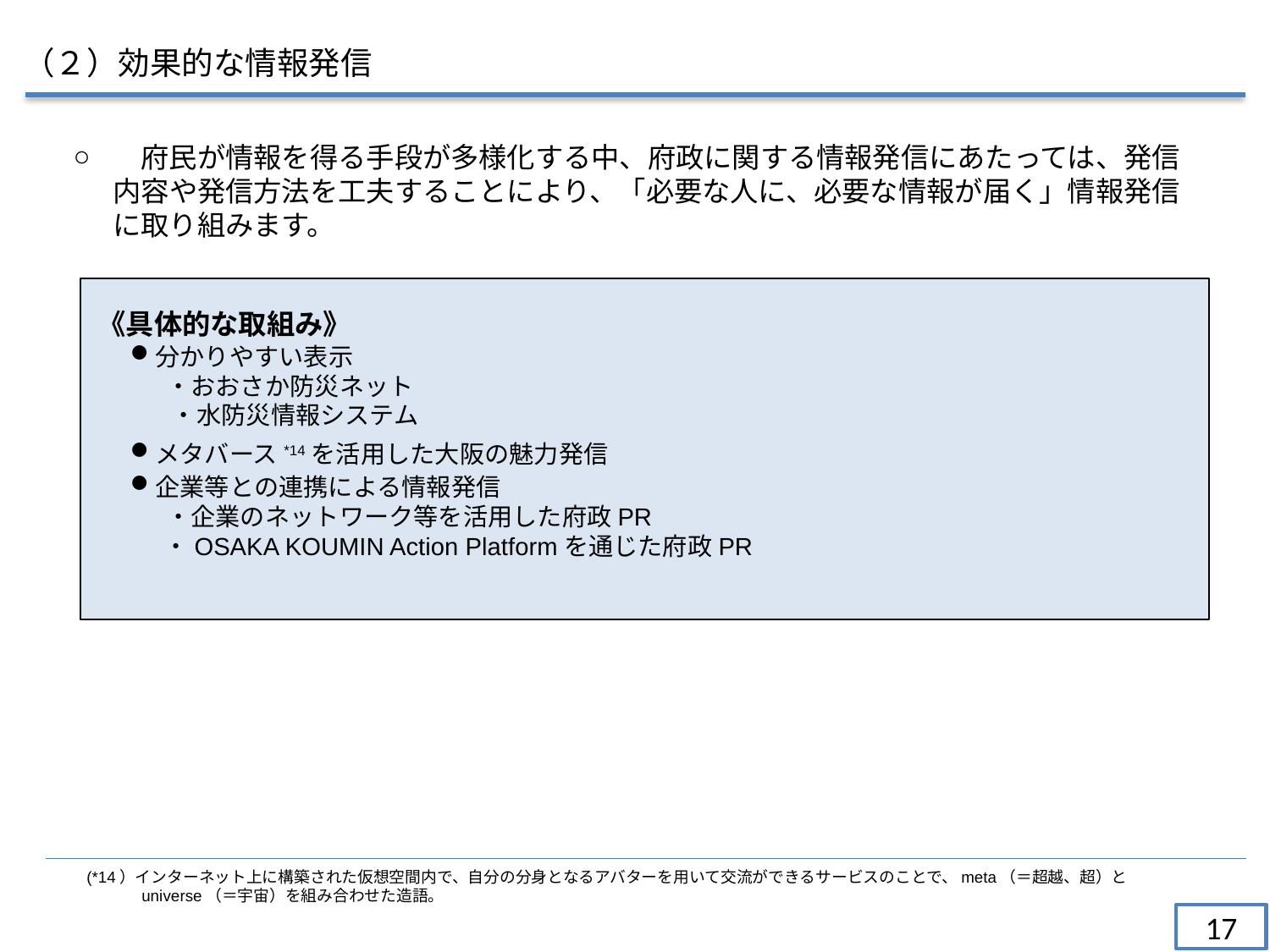

（２）効果的な情報発信
　府民が情報を得る手段が多様化する中、府政に関する情報発信にあたっては、発信内容や発信方法を工夫することにより、「必要な人に、必要な情報が届く」情報発信に取り組みます。

分かりやすい表示
　  ・おおさか防災ネット
 　 ・水防災情報システム

メタバース*14を活用した大阪の魅力発信

企業等との連携による情報発信
　  ・企業のネットワーク等を活用した府政PR
     ・OSAKA KOUMIN Action Platformを通じた府政PR
《具体的な取組み》
(*14）インターネット上に構築された仮想空間内で、自分の分身となるアバターを用いて交流ができるサービスのことで、meta（＝超越、超）と
　　　 universe（＝宇宙）を組み合わせた造語。
17